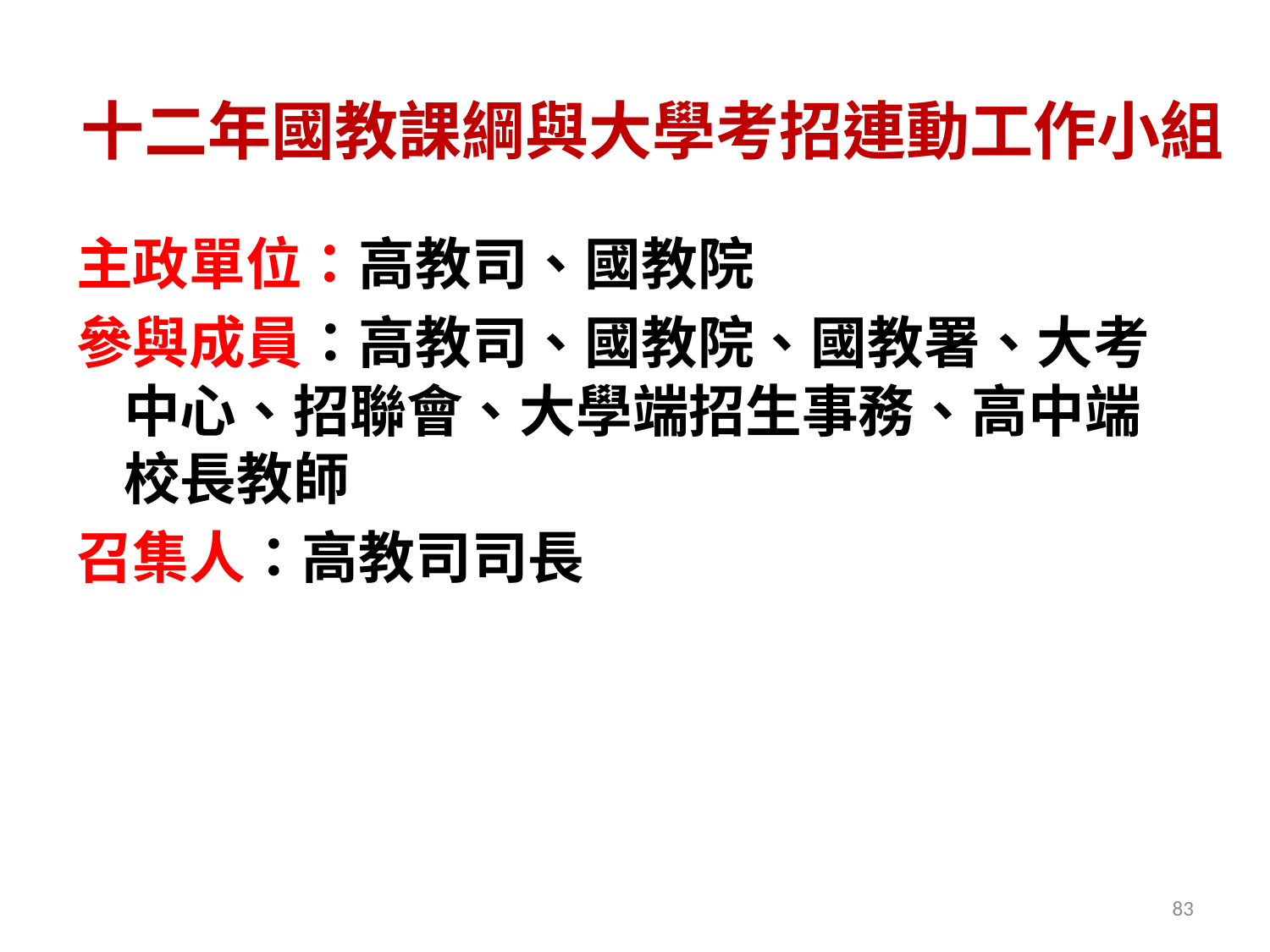

# 十二年國教課綱與大學考招連動工作小組
主政單位：高教司、國教院
參與成員：高教司、國教院、國教署、大考中心、招聯會、大學端招生事務、高中端校長教師
召集人：高教司司長
83